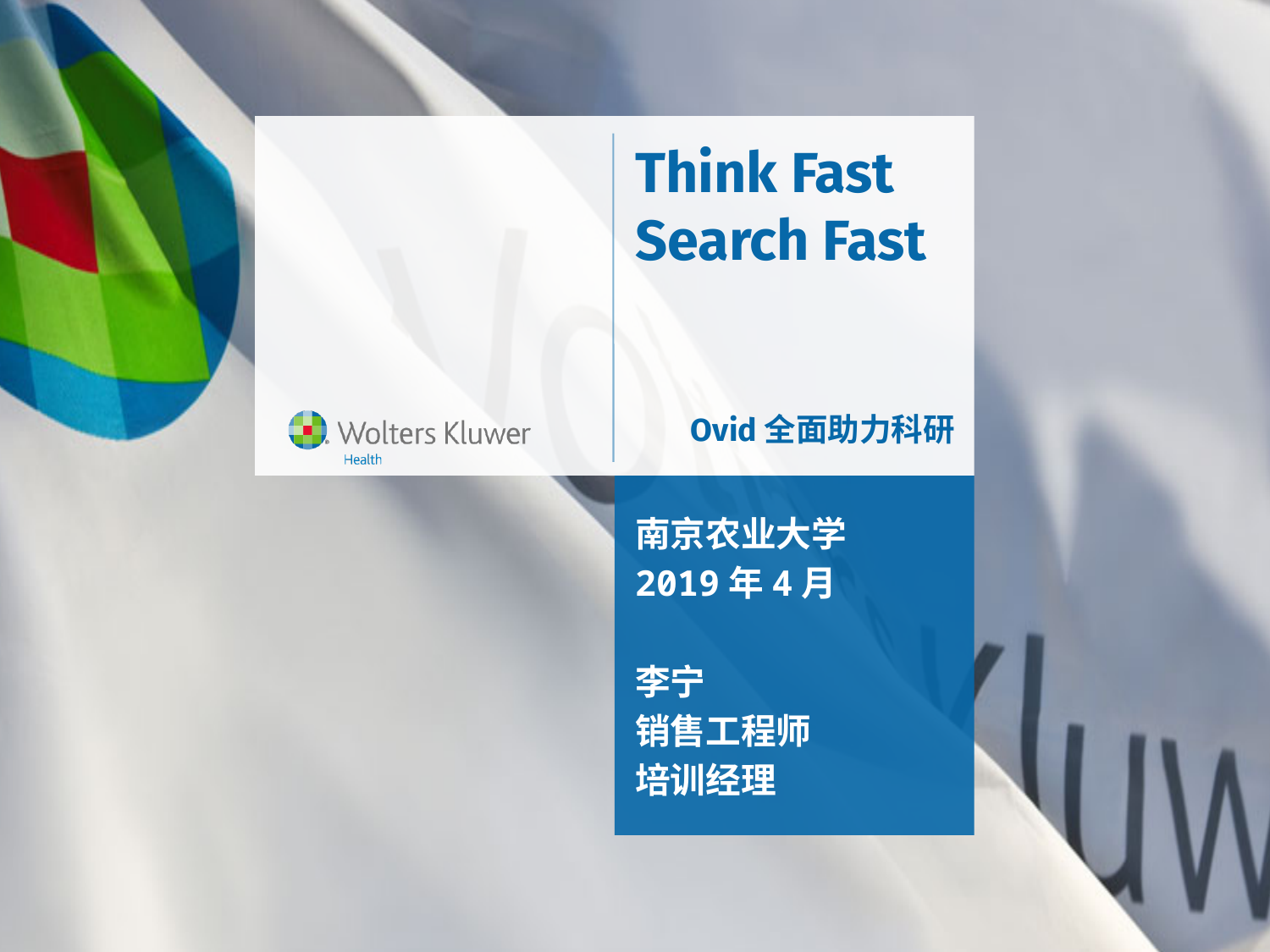

# Think Fast Search Fast
Ovid全面助力科研
南京农业大学
2019年4月

李宁
销售工程师
培训经理